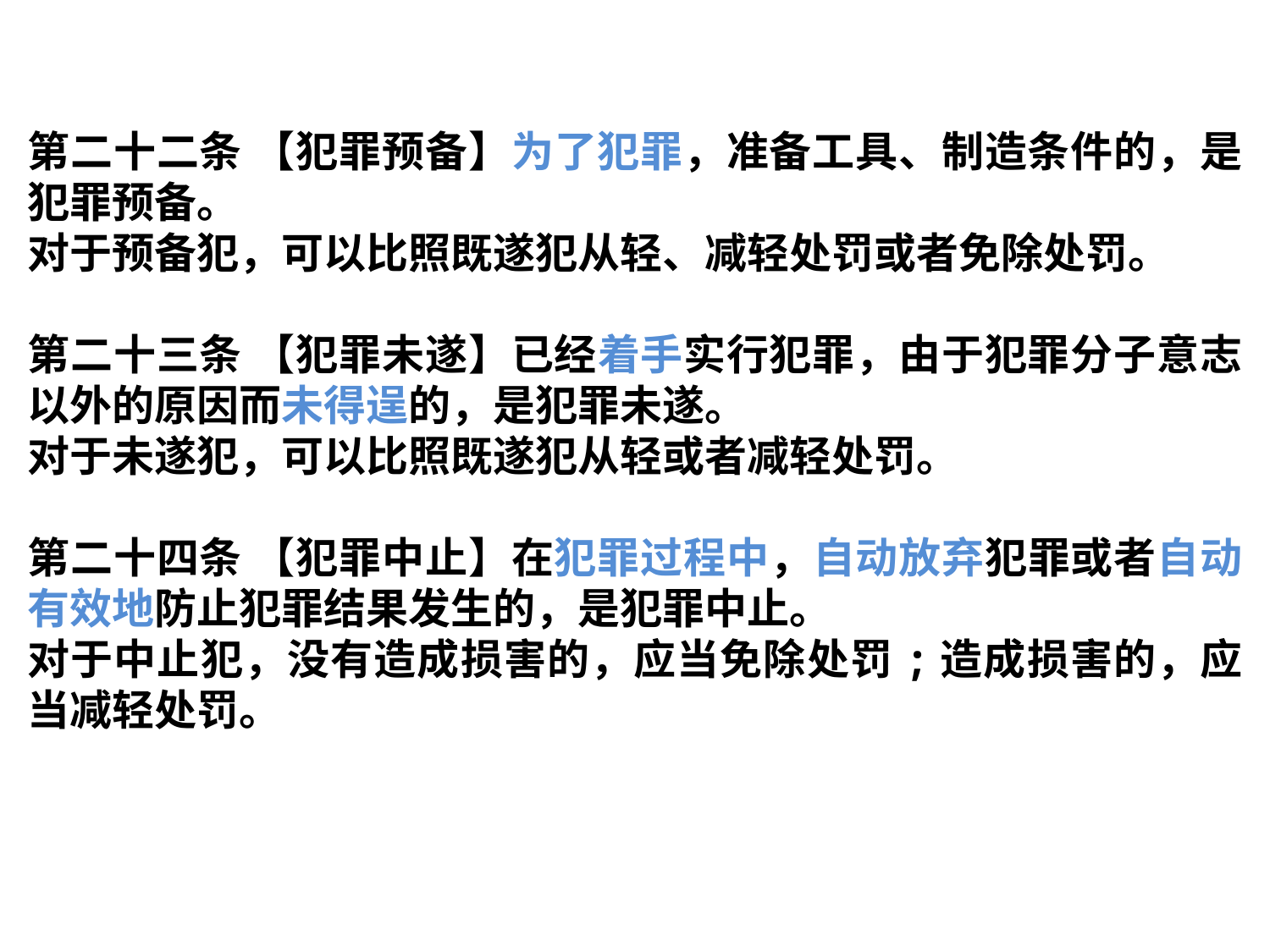

第二十二条 【犯罪预备】为了犯罪，准备工具、制造条件的，是犯罪预备。
对于预备犯，可以比照既遂犯从轻、减轻处罚或者免除处罚。

第二十三条 【犯罪未遂】已经着手实行犯罪，由于犯罪分子意志以外的原因而未得逞的，是犯罪未遂。
对于未遂犯，可以比照既遂犯从轻或者减轻处罚。

第二十四条 【犯罪中止】在犯罪过程中，自动放弃犯罪或者自动有效地防止犯罪结果发生的，是犯罪中止。
对于中止犯，没有造成损害的，应当免除处罚;造成损害的，应当减轻处罚。